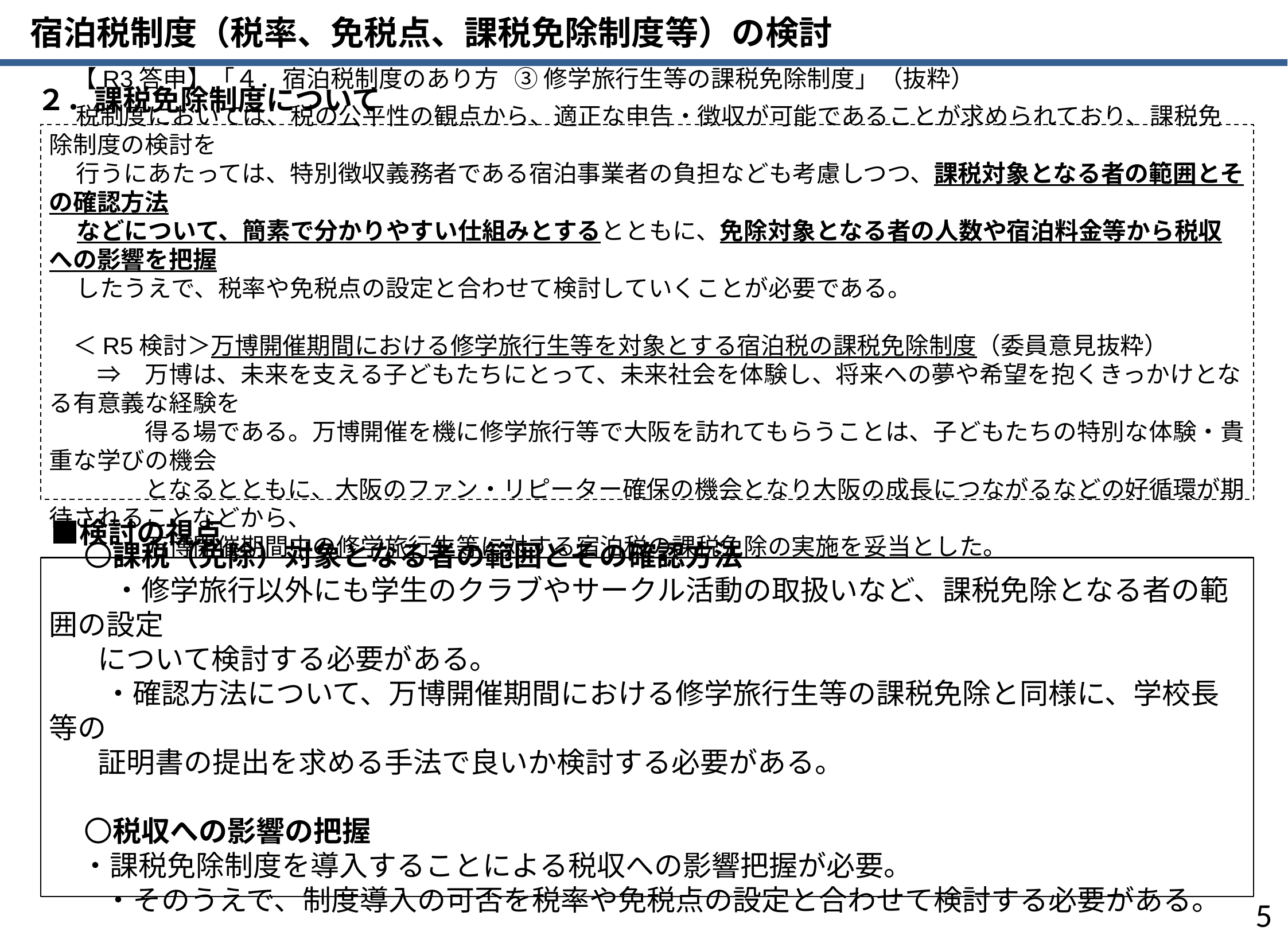

宿泊税制度（税率、免税点、課税免除制度等）の検討

　２．課税免除制度について
　【R3答申】「４．宿泊税制度のあり方   ③ 修学旅行生等の課税免除制度」（抜粋）

    税制度においては、税の公平性の観点から、適正な申告・徴収が可能であることが求められており、課税免除制度の検討を
    行うにあたっては、特別徴収義務者である宿泊事業者の負担なども考慮しつつ、課税対象となる者の範囲とその確認方法
    などについて、簡素で分かりやすい仕組みとするとともに、免除対象となる者の人数や宿泊料金等から税収への影響を把握
    したうえで、税率や免税点の設定と合わせて検討していくことが必要である。

　＜R5検討＞万博開催期間における修学旅⾏⽣等を対象とする宿泊税の課税免除制度（委員意見抜粋）
　　⇒　万博は、未来を支える子どもたちにとって、未来社会を体験し、将来への夢や希望を抱くきっかけとなる有意義な経験を
　　　　得る場である。万博開催を機に修学旅行等で大阪を訪れてもらうことは、子どもたちの特別な体験・貴重な学びの機会
　　　　となるとともに、大阪のファン・リピーター確保の機会となり大阪の成長につながるなどの好循環が期待されることなどから、
　　　　万博開催期間中の修学旅行生等に対する宿泊税の課税免除の実施を妥当とした。
　■検討の視点
　 〇課税（免除）対象となる者の範囲とその確認方法
　　 ・修学旅行以外にも学生のクラブやサークル活動の取扱いなど、課税免除となる者の範囲の設定
      について検討する必要がある。
  　 ・確認方法について、万博開催期間における修学旅行生等の課税免除と同様に、学校長等の
      証明書の提出を求める手法で良いか検討する必要がある。

　 〇税収への影響の把握
     ・課税免除制度を導入することによる税収への影響把握が必要。
 　  ・そのうえで、制度導入の可否を税率や免税点の設定と合わせて検討する必要がある。
5